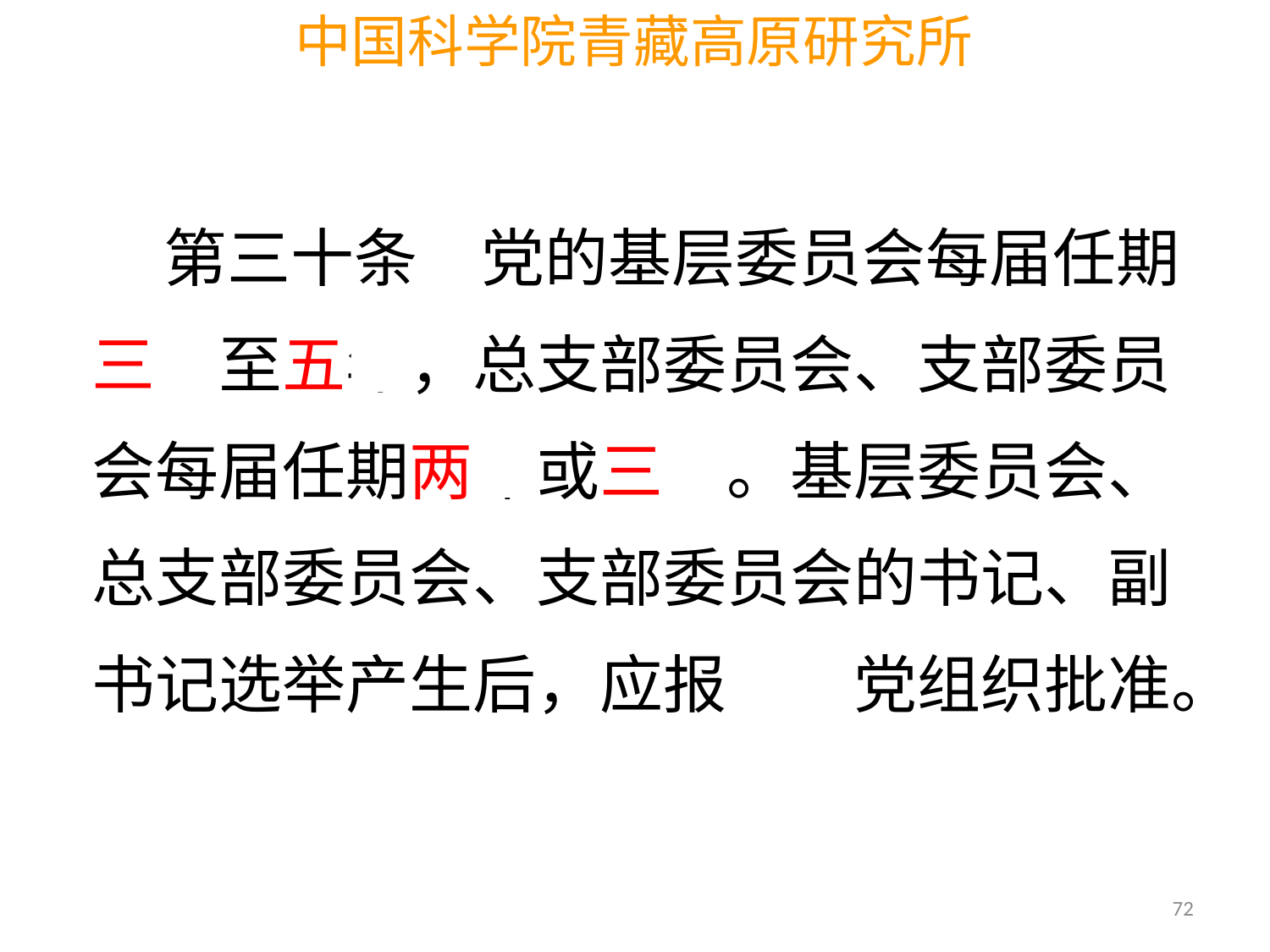

# 第三十条　党的基层委员会每届任期三年至五年，总支部委员会、支部委员会每届任期两年或三年。基层委员会、总支部委员会、支部委员会的书记、副书记选举产生后，应报上级党组织批准。

72